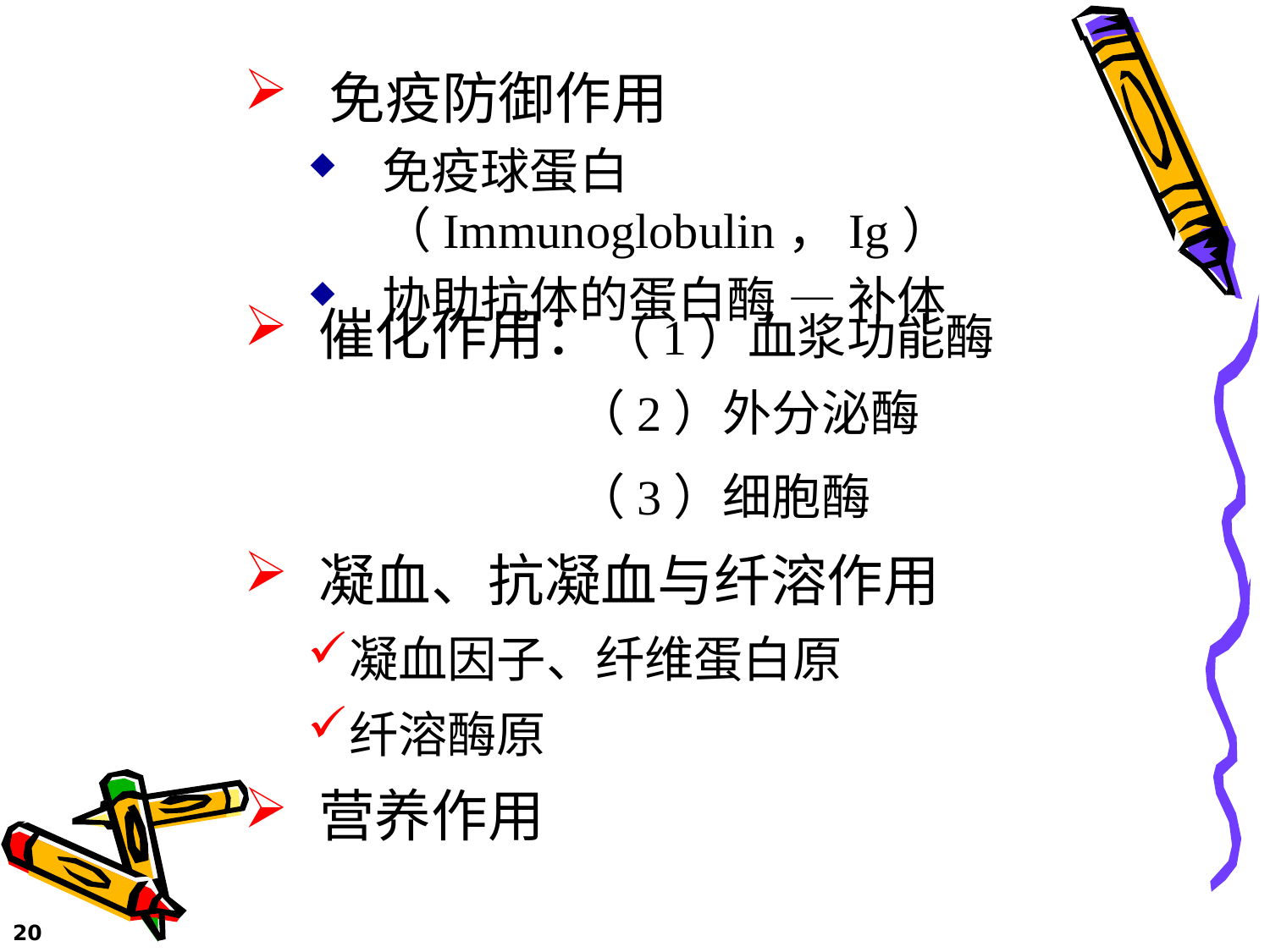

免疫防御作用
免疫球蛋白（Immunoglobulin，Ig）
协助抗体的蛋白酶 — 补体
 催化作用：（1）血浆功能酶
                             （2）外分泌酶
                             （3）细胞酶
 凝血、抗凝血与纤溶作用
凝血因子、纤维蛋白原
纤溶酶原
 营养作用
20